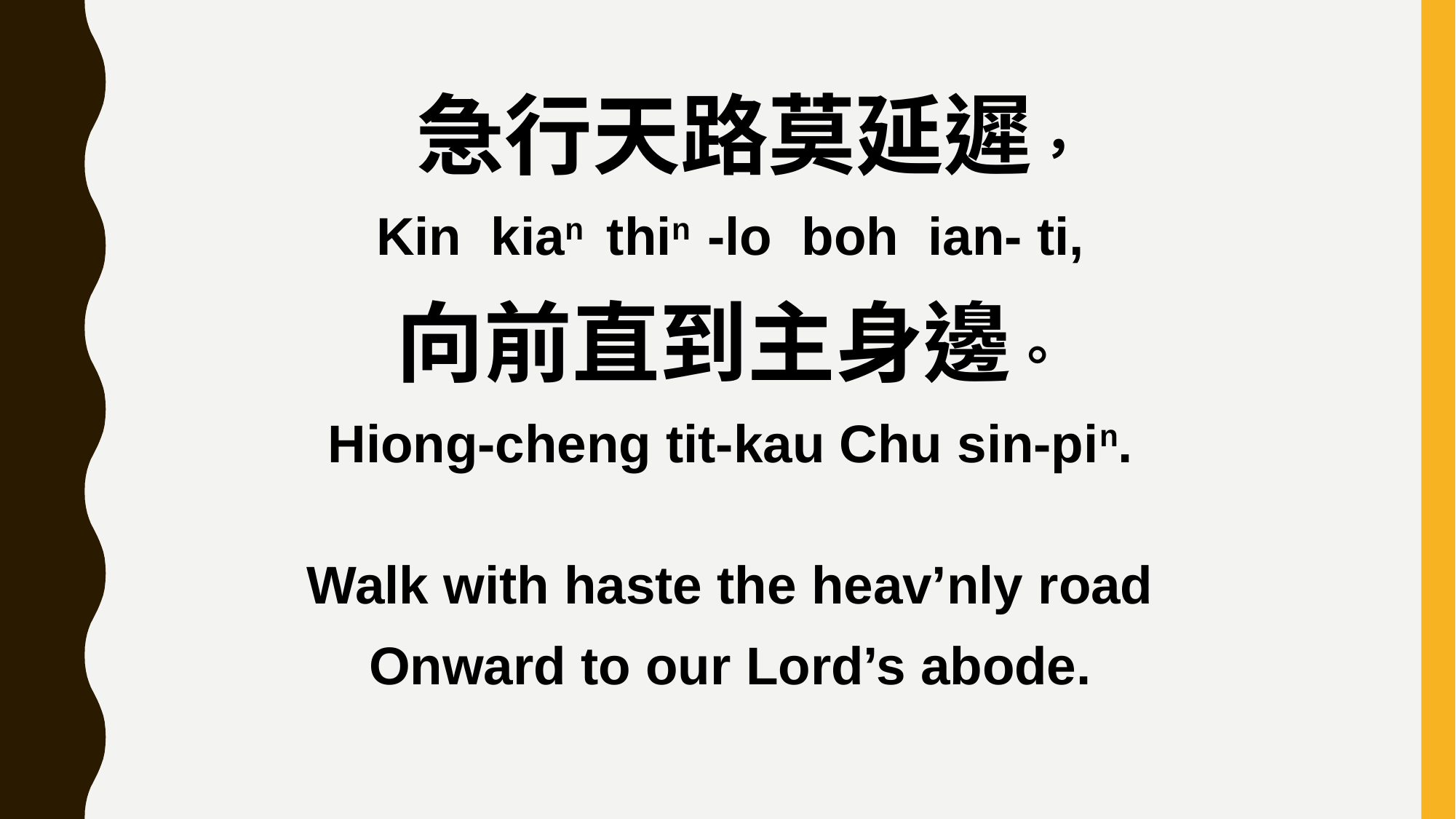

急行天路莫延遲，
Kin  kian  thin  -lo  boh  ian- ti,
向前直到主身邊。
Hiong-cheng tit-kau Chu sin-pin.

Walk with haste the heav’nly road
Onward to our Lord’s abode.